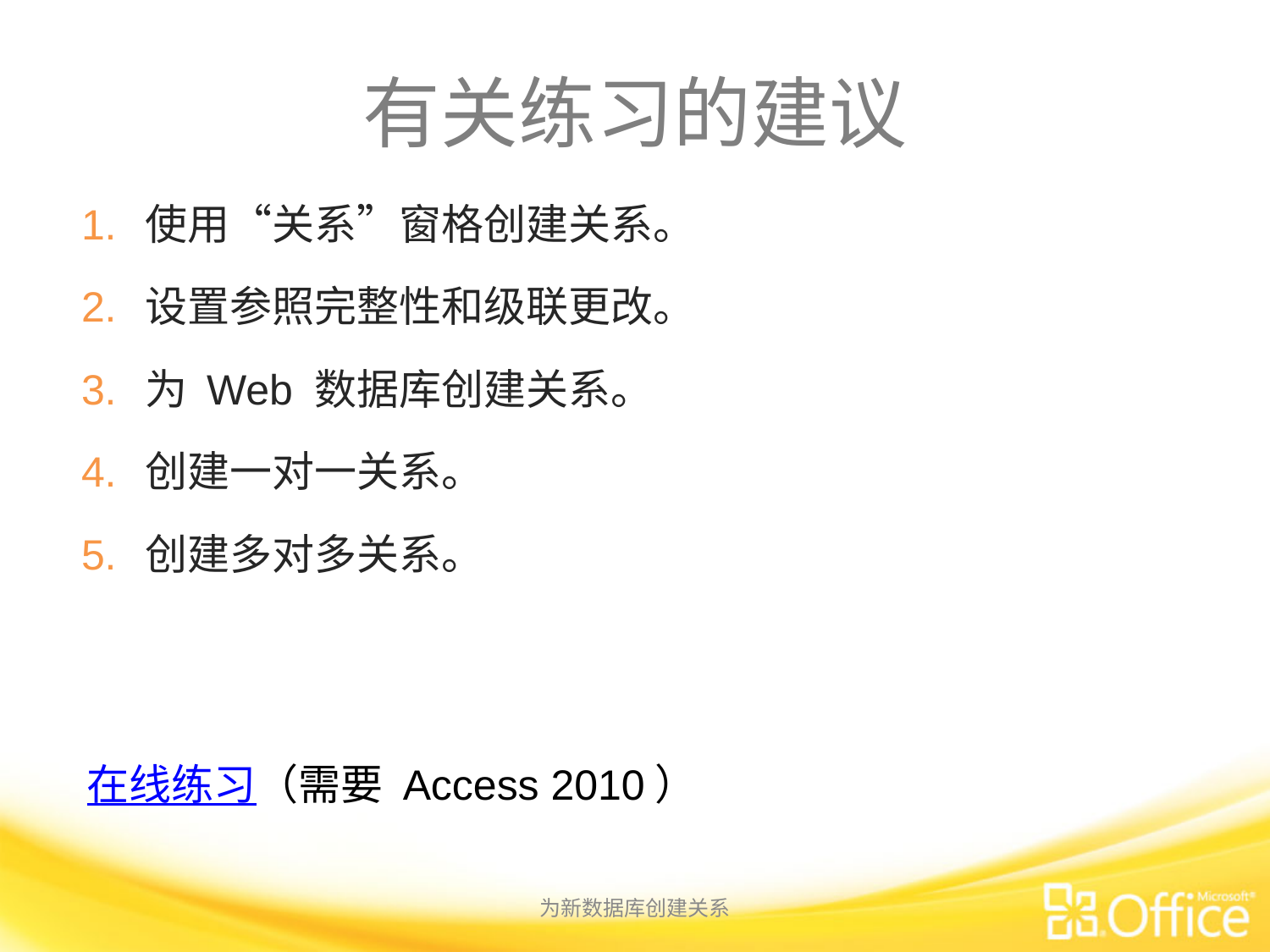

# 有关练习的建议
使用“关系”窗格创建关系。
设置参照完整性和级联更改。
为 Web 数据库创建关系。
创建一对一关系。
创建多对多关系。

在线练习（需要 Access 2010）
为新数据库创建关系